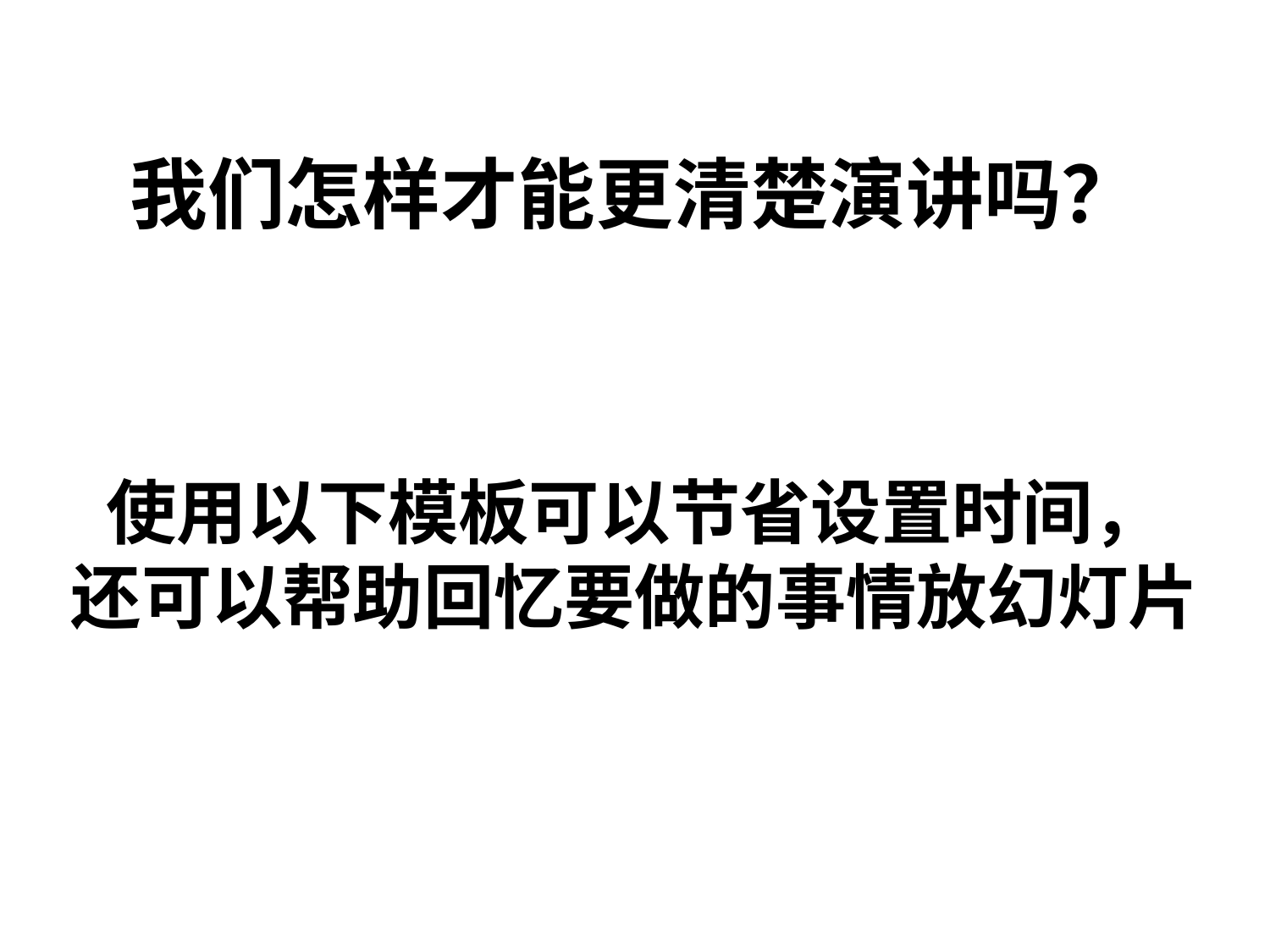

# 我们怎样才能更清楚演讲吗？
使用以下模板可以节省设置时间，
还可以帮助回忆要做的事情放幻灯片